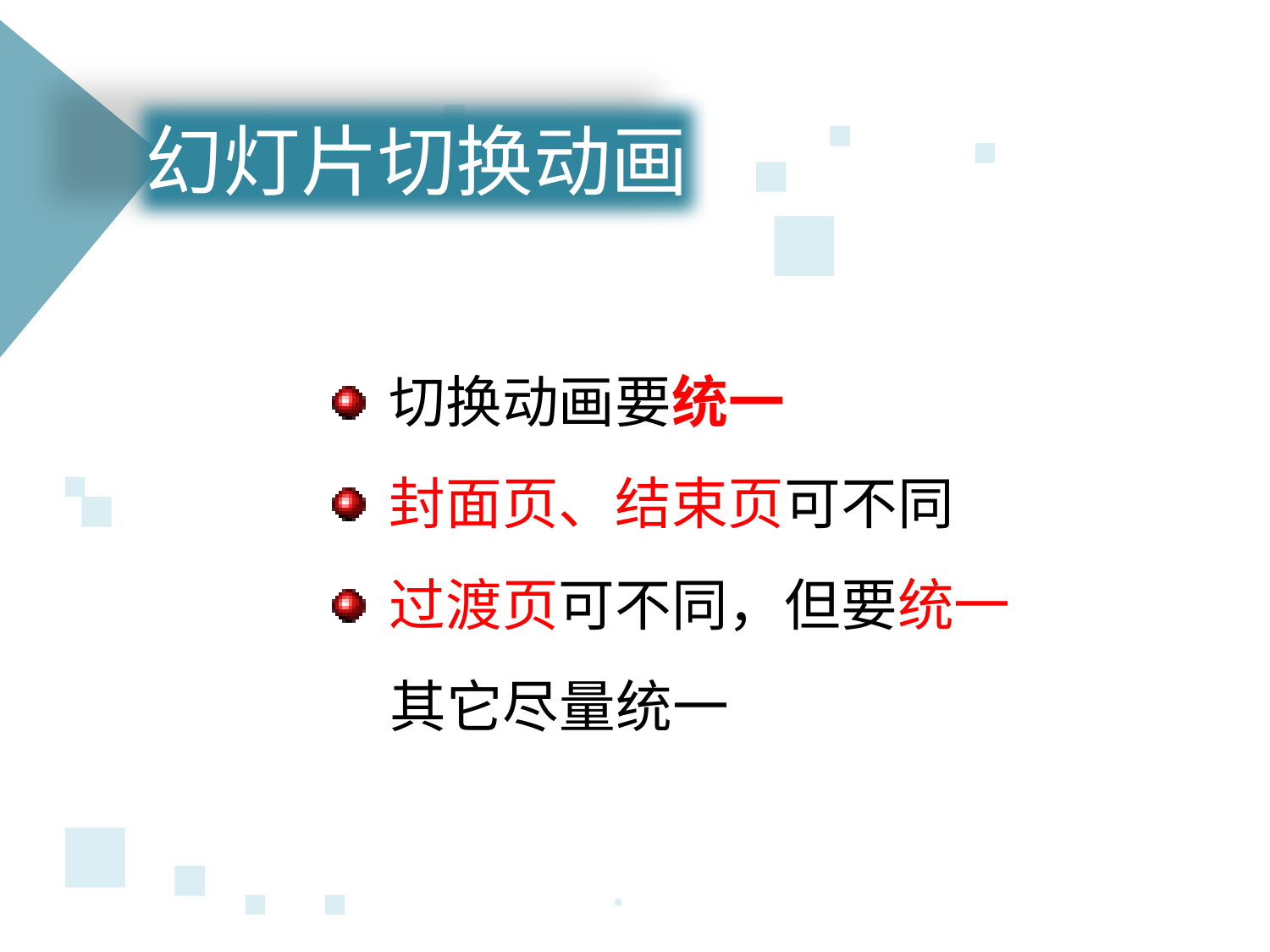

幻灯片切换动画
切换动画要统一
封面页、结束页可不同
过渡页可不同，但要统一
    其它尽量统一